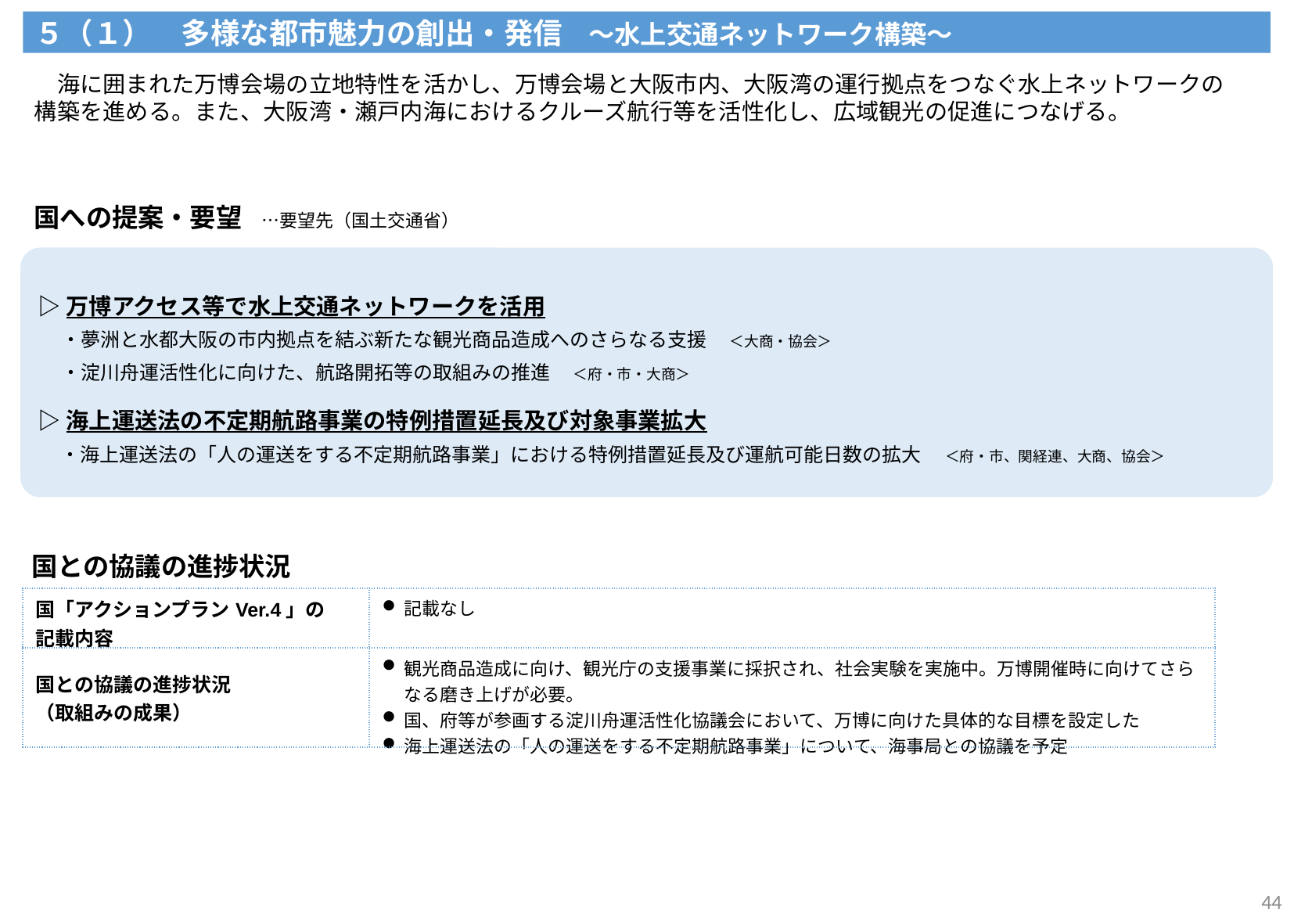

５（１）　多様な都市魅力の創出・発信　～水上交通ネットワーク構築～
　海に囲まれた万博会場の立地特性を活かし、万博会場と大阪市内、大阪湾の運行拠点をつなぐ水上ネットワークの構築を進める。また、大阪湾・瀬戸内海におけるクルーズ航行等を活性化し、広域観光の促進につなげる。
国への提案・要望　…要望先（国土交通省）
▷万博アクセス等で水上交通ネットワークを活用
・夢洲と水都大阪の市内拠点を結ぶ新たな観光商品造成へのさらなる支援　＜大商・協会＞
・淀川舟運活性化に向けた、航路開拓等の取組みの推進　＜府・市・大商＞

▷海上運送法の不定期航路事業の特例措置延長及び対象事業拡大
　・海上運送法の「人の運送をする不定期航路事業」における特例措置延長及び運航可能日数の拡大　 ＜府・市、関経連、大商、協会＞
国との協議の進捗状況
| 国「アクションプランVer.4」の 記載内容 | 記載なし |
| --- | --- |
| 国との協議の進捗状況 （取組みの成果） | 観光商品造成に向け、観光庁の支援事業に採択され、社会実験を実施中。万博開催時に向けてさらなる磨き上げが必要。 国、府等が参画する淀川舟運活性化協議会において、万博に向けた具体的な目標を設定した 海上運送法の「人の運送をする不定期航路事業」について、海事局との協議を予定 |

44